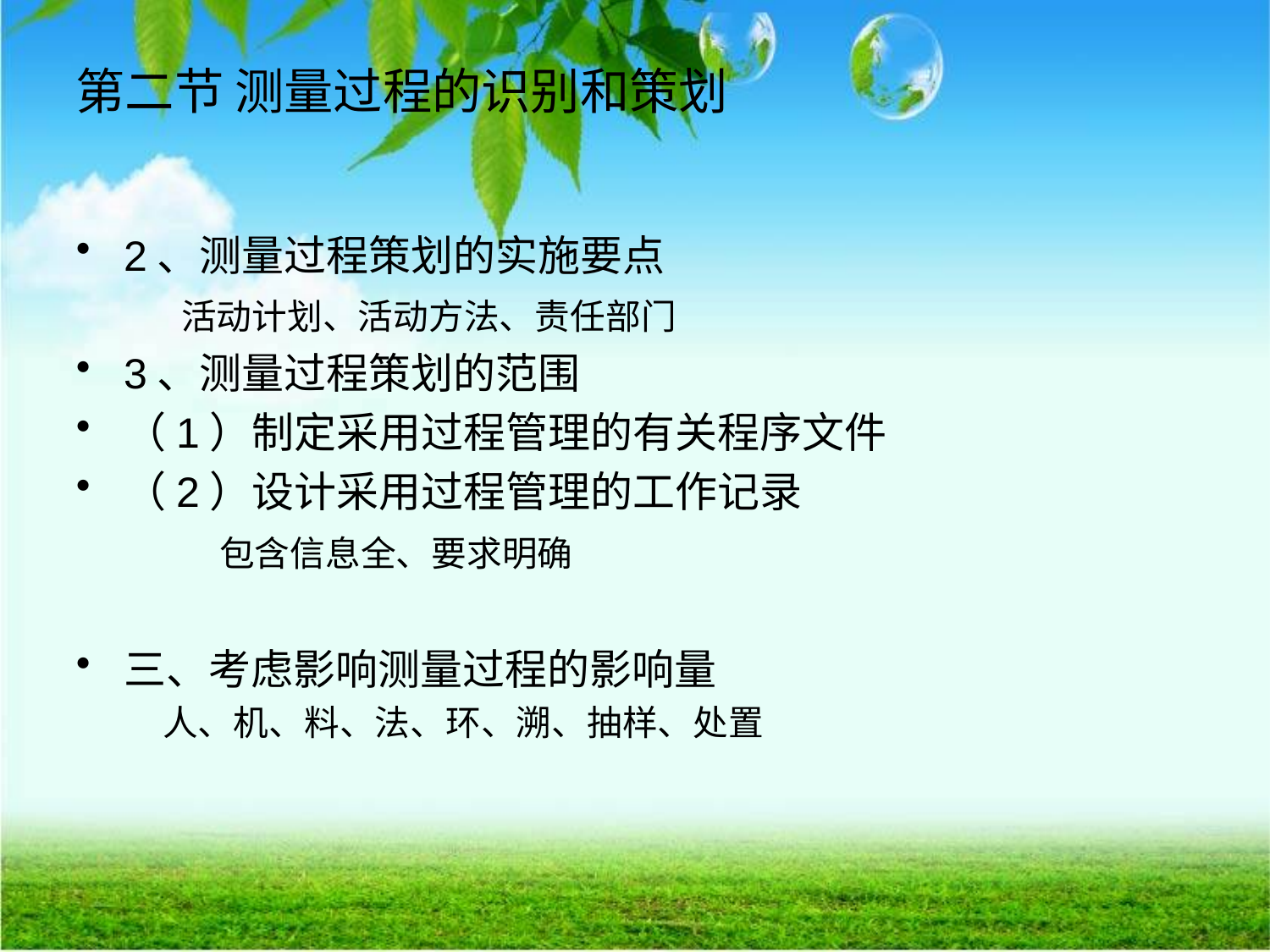

2、测量过程策划的实施要点
          活动计划、活动方法、责任部门
3、测量过程策划的范围
（1）制定采用过程管理的有关程序文件
（2）设计采用过程管理的工作记录
              包含信息全、要求明确

三、考虑影响测量过程的影响量
          人、机、料、法、环、溯、抽样、处置
# 第二节 测量过程的识别和策划